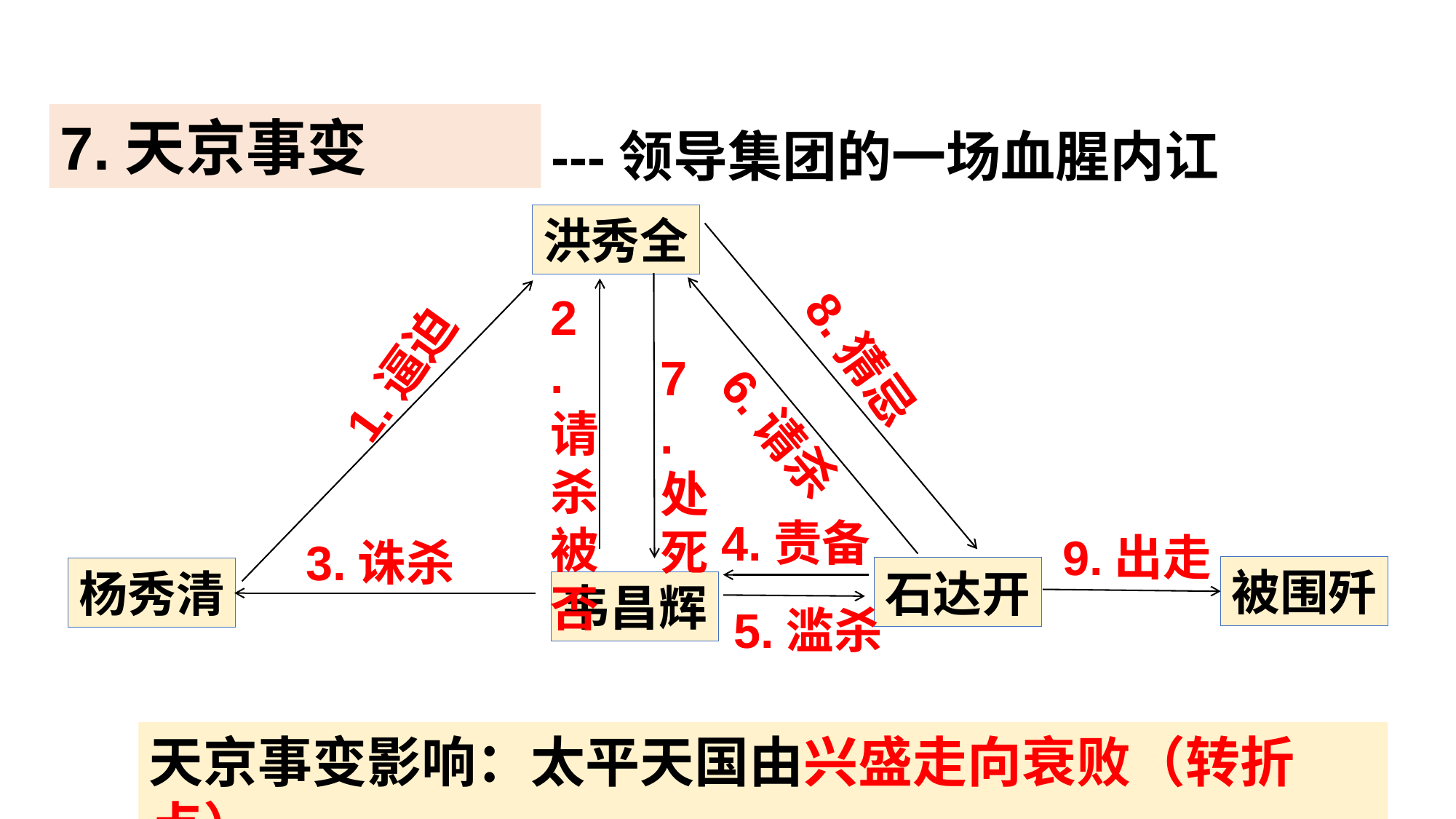

7.天京事变
---领导集团的一场血腥内讧
洪秀全
2.请杀被否
8.猜忌
1.逼迫
7.处死
6.请杀
4.责备
9.出走
3.诛杀
被围歼
石达开
杨秀清
韦昌辉
5.滥杀
天京事变影响：太平天国由兴盛走向衰败（转折点）